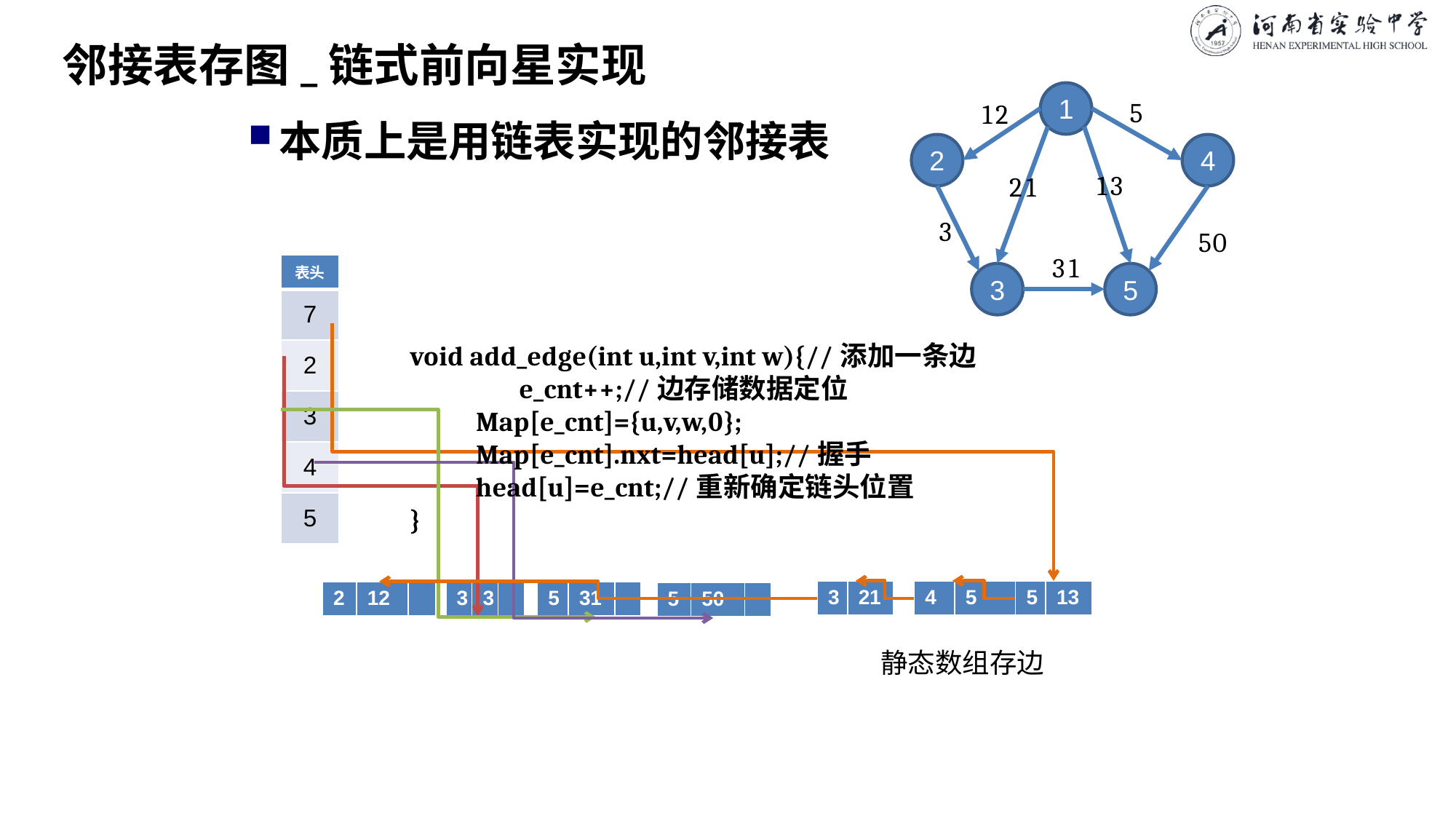

# 邻接表存图_链式前向星实现
1
5
12
本质上是用链表实现的邻接表

2
4
13
21
3
50
31
| 表头 |
| --- |
| 7 |
| 2 |
| 3 |
| 4 |
| 5 |
3
5
void add_edge(int u,int v,int w){//添加一条边
	e_cnt++;//边存储数据定位
           Map[e_cnt]={u,v,w,0};
           Map[e_cnt].nxt=head[u];//握手
           head[u]=e_cnt;//重新确定链头位置
}
| 3 | 21 |
| --- | --- |
| 4 | 5 |
| --- | --- |
| 5 | 13 |
| --- | --- |
| 2 | 12 |  |
| --- | --- | --- |
| 3 | 3 |  |
| --- | --- | --- |
| 5 | 31 |  |
| --- | --- | --- |
| 5 | 50 |  |
| --- | --- | --- |
静态数组存边